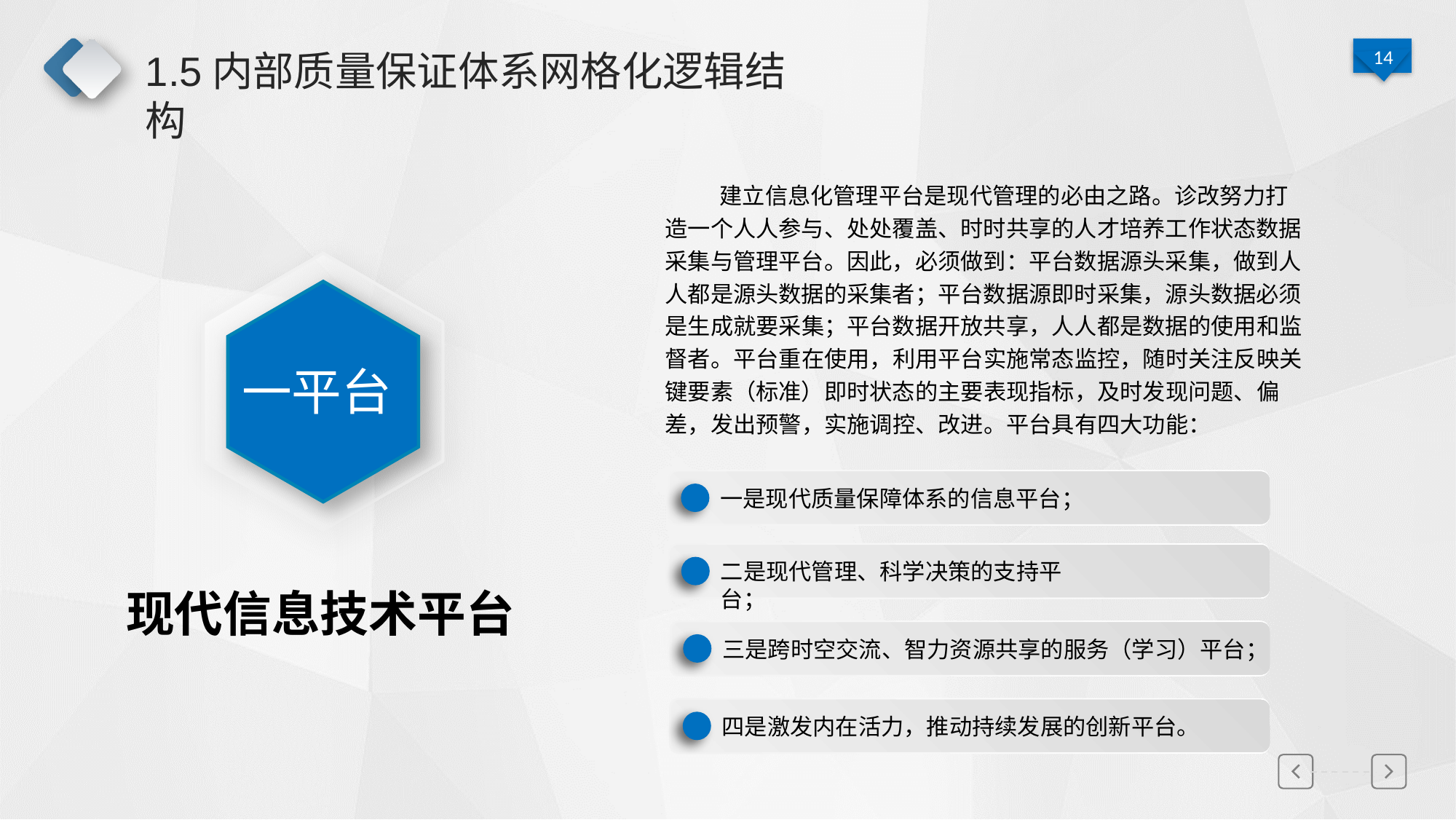

# 1.5内部质量保证体系网格化逻辑结构
建立信息化管理平台是现代管理的必由之路。诊改努力打造一个人人参与、处处覆盖、时时共享的人才培养工作状态数据采集与管理平台。因此，必须做到：平台数据源头采集，做到人人都是源头数据的采集者；平台数据源即时采集，源头数据必须是生成就要采集；平台数据开放共享，人人都是数据的使用和监督者。平台重在使用，利用平台实施常态监控，随时关注反映关键要素（标准）即时状态的主要表现指标，及时发现问题、偏差，发出预警，实施调控、改进。平台具有四大功能：

一平台

一是现代质量保障体系的信息平台；

二是现代管理、科学决策的支持平台；
现代信息技术平台

三是跨时空交流、智力资源共享的服务（学习）平台；

四是激发内在活力，推动持续发展的创新平台。
延迟符
延迟符